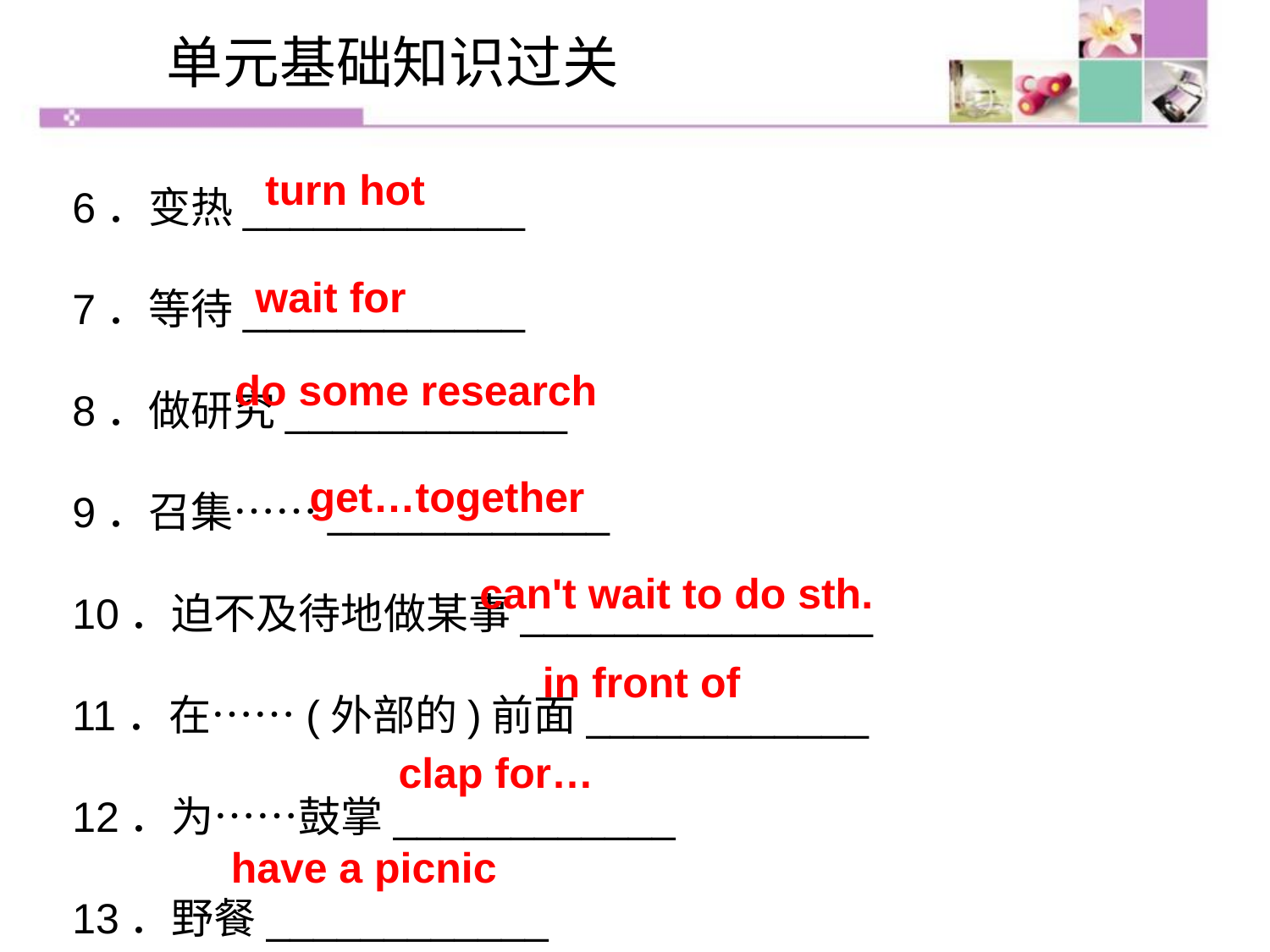

单元基础知识过关
6．变热____________
7．等待____________
8．做研究____________
9．召集……____________
10．迫不及待地做某事_______________
11．在……(外部的)前面____________
12．为……鼓掌____________
13．野餐____________
turn hot
wait for
do some research
get…together
can't wait to do sth.
in front of
clap for…
have a picnic